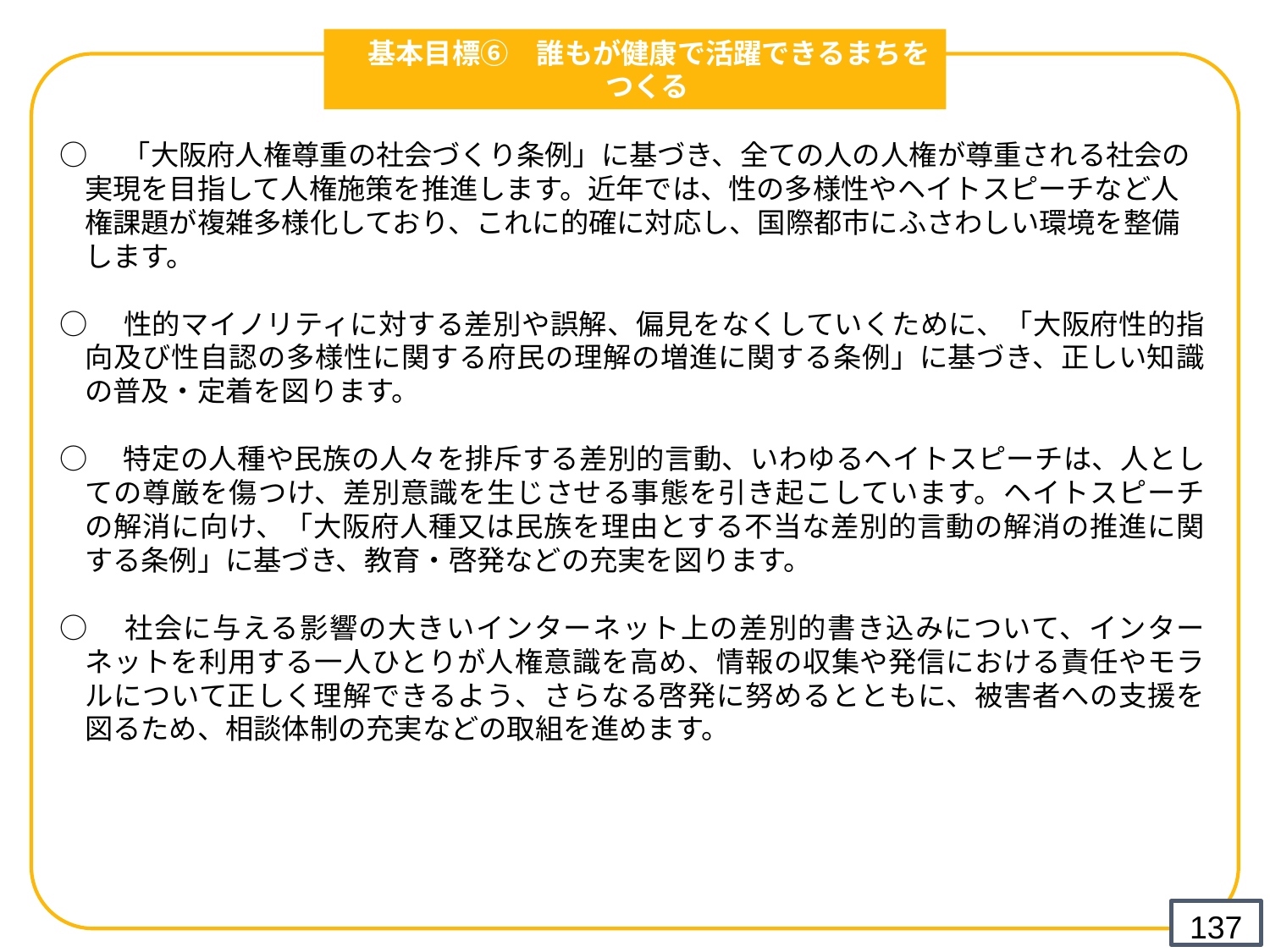

基本目標⑥　誰もが健康で活躍できるまちをつくる

○　「大阪府人権尊重の社会づくり条例」に基づき、全ての人の人権が尊重される社会の実現を目指して人権施策を推進します。近年では、性の多様性やヘイトスピーチなど人権課題が複雑多様化しており、これに的確に対応し、国際都市にふさわしい環境を整備します。

○　性的マイノリティに対する差別や誤解、偏見をなくしていくために、「大阪府性的指向及び性自認の多様性に関する府民の理解の増進に関する条例」に基づき、正しい知識の普及・定着を図ります。

○　特定の人種や民族の人々を排斥する差別的言動、いわゆるヘイトスピーチは、人としての尊厳を傷つけ、差別意識を生じさせる事態を引き起こしています。ヘイトスピーチの解消に向け、「大阪府人種又は民族を理由とする不当な差別的言動の解消の推進に関する条例」に基づき、教育・啓発などの充実を図ります。

○　社会に与える影響の大きいインターネット上の差別的書き込みについて、インターネットを利用する一人ひとりが人権意識を高め、情報の収集や発信における責任やモラルについて正しく理解できるよう、さらなる啓発に努めるとともに、被害者への支援を図るため、相談体制の充実などの取組を進めます。

137